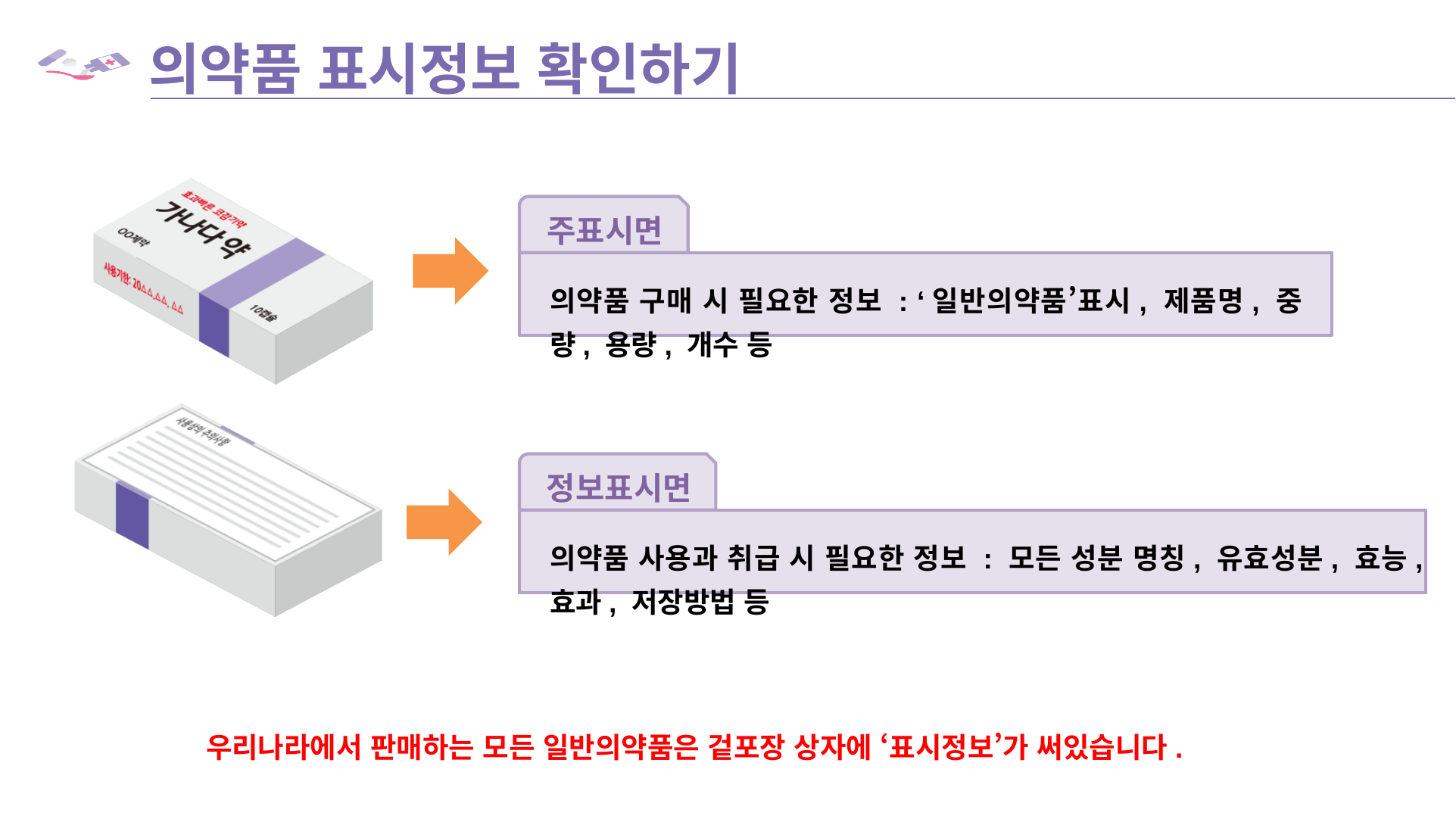

# 의약품 표시정보 확인하기

주표시면

의약품 구매 시 필요한 정보 : ‘일반의약품’표시, 제품명, 중량, 용량, 개수 등

정보표시면

의약품 사용과 취급 시 필요한 정보 : 모든 성분 명칭, 유효성분, 효능, 효과, 저장방법 등
우리나라에서 판매하는 모든 일반의약품은 겉포장 상자에 ‘표시정보’가 써있습니다.